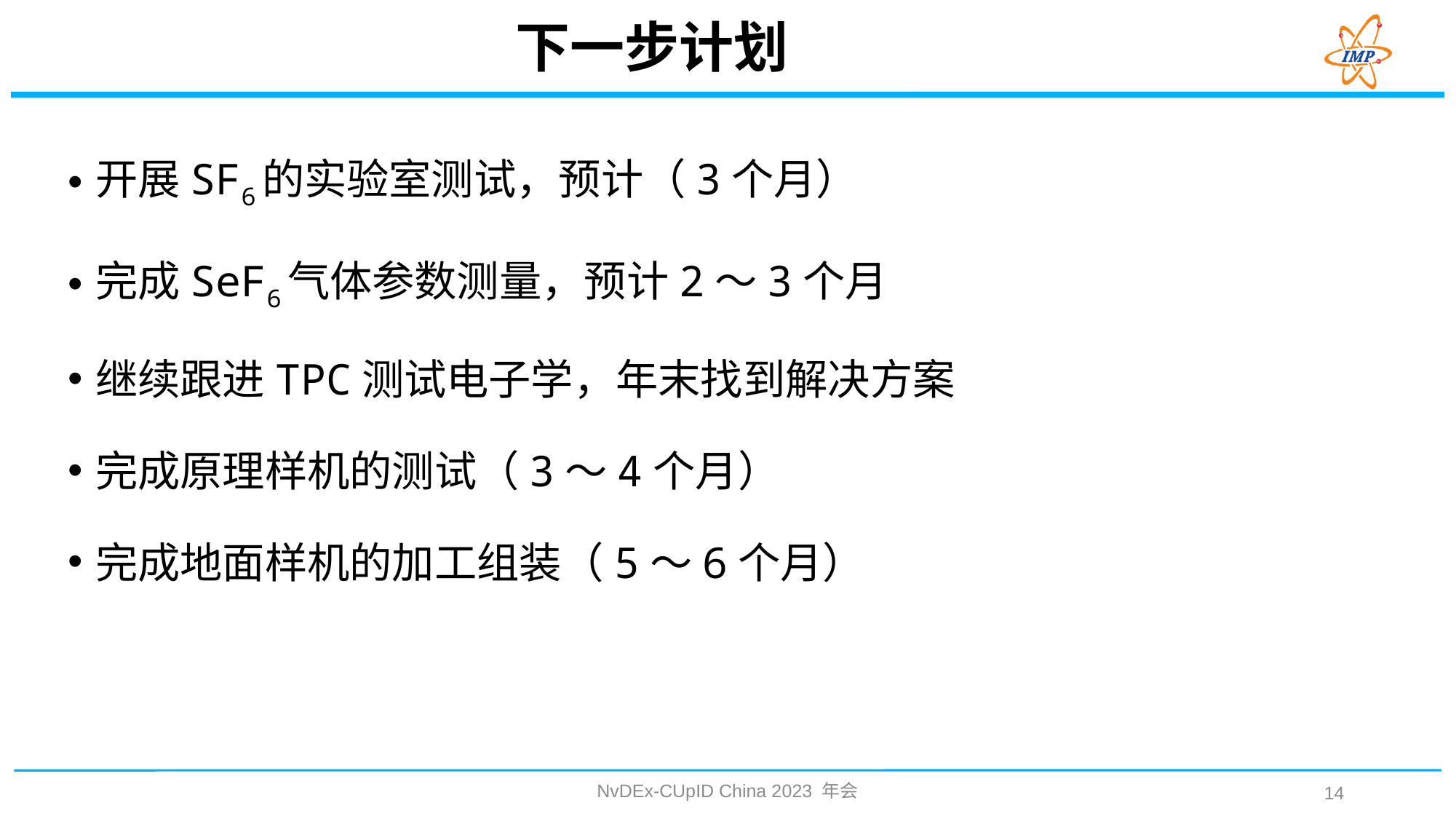

# 下一步计划

开展SF6的实验室测试，预计（3个月）
完成SeF6气体参数测量，预计2～3个月
继续跟进TPC测试电子学，年末找到解决方案
完成原理样机的测试（3～4个月）
完成地面样机的加工组装（5～6个月）
NvDEx-CUpID China 2023 年会
14